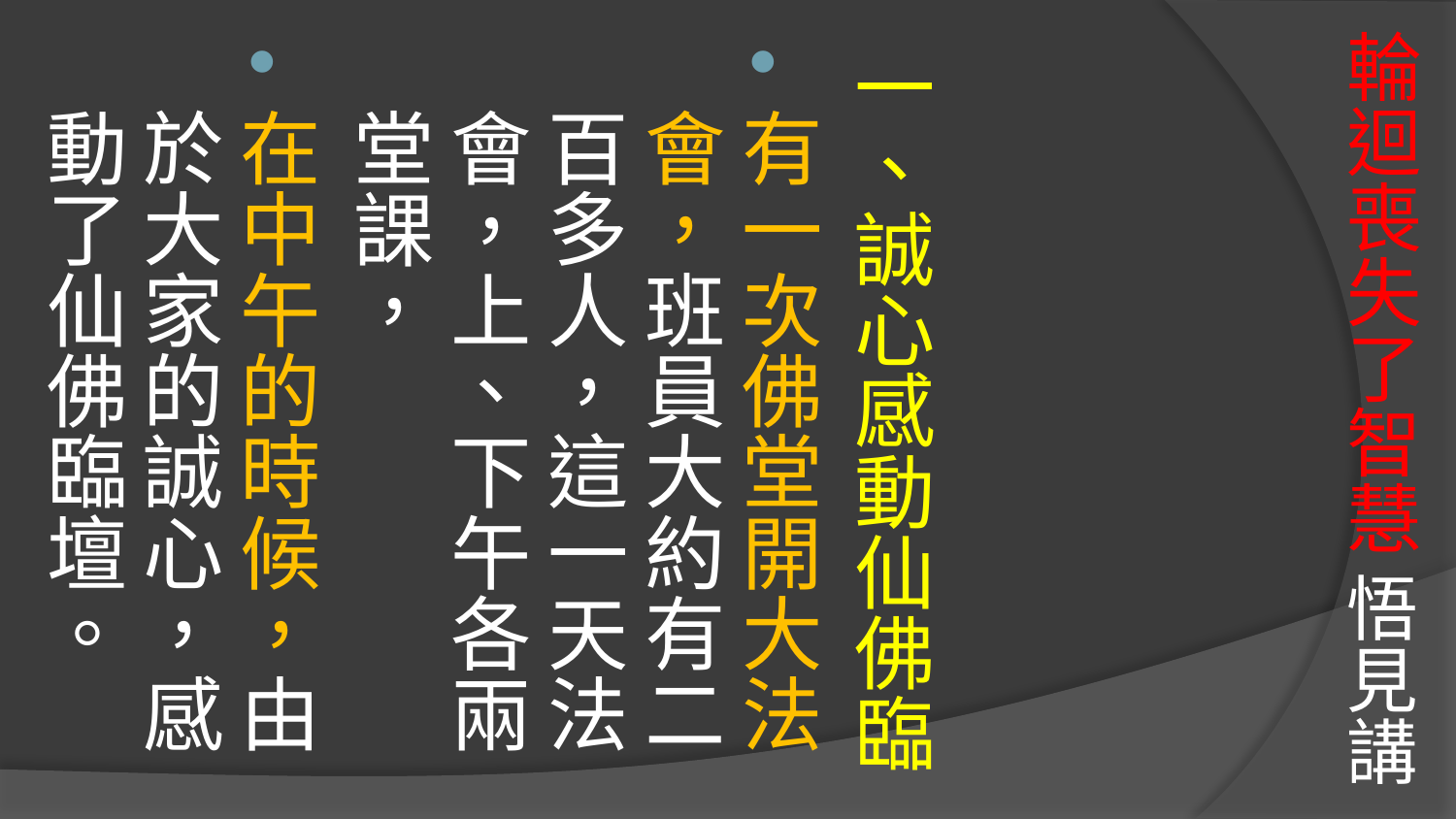

# 輪迴喪失了智慧 悟見講
一、誠心感動仙佛臨
有一次佛堂開大法會，班員大約有二百多人，這一天法會，上、下午各兩堂課，
在中午的時候，由於大家的誠心，感動了仙佛臨壇。